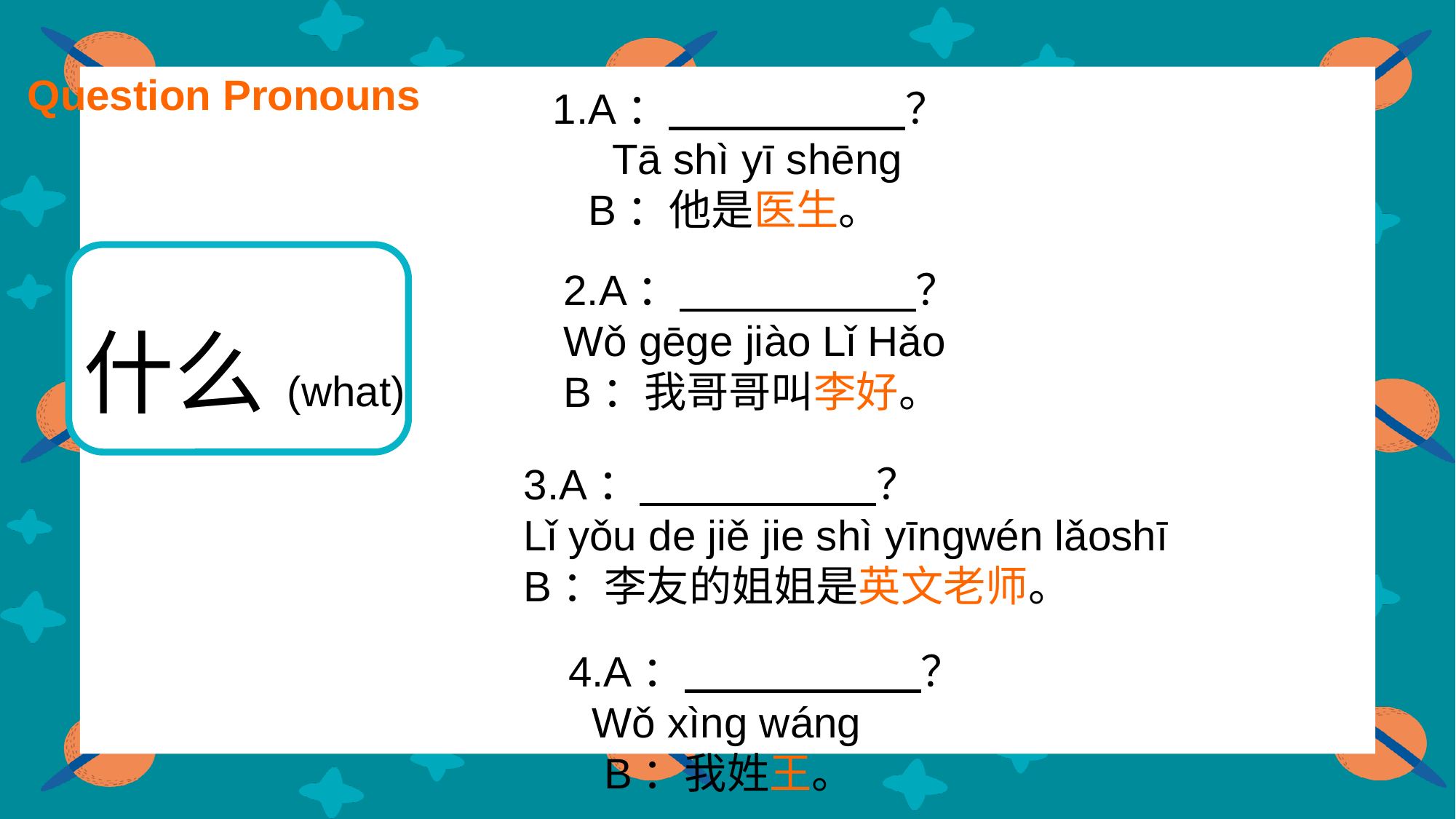

Question Pronouns
1.A：                         ？
     Tā shì yī shēng
   B：他是医生。
shuí
2.A：                         ？
Wǒ gēge jiào Lǐ Hǎo
B：我哥哥叫李好。

什么(what)
3.A：                         ？
Lǐ yǒu de jiě jie shì yīngwén lǎoshī
B：李友的姐姐是英文老师。
4.A：                         ？
  Wǒ xìng wáng
   B：我姓王。